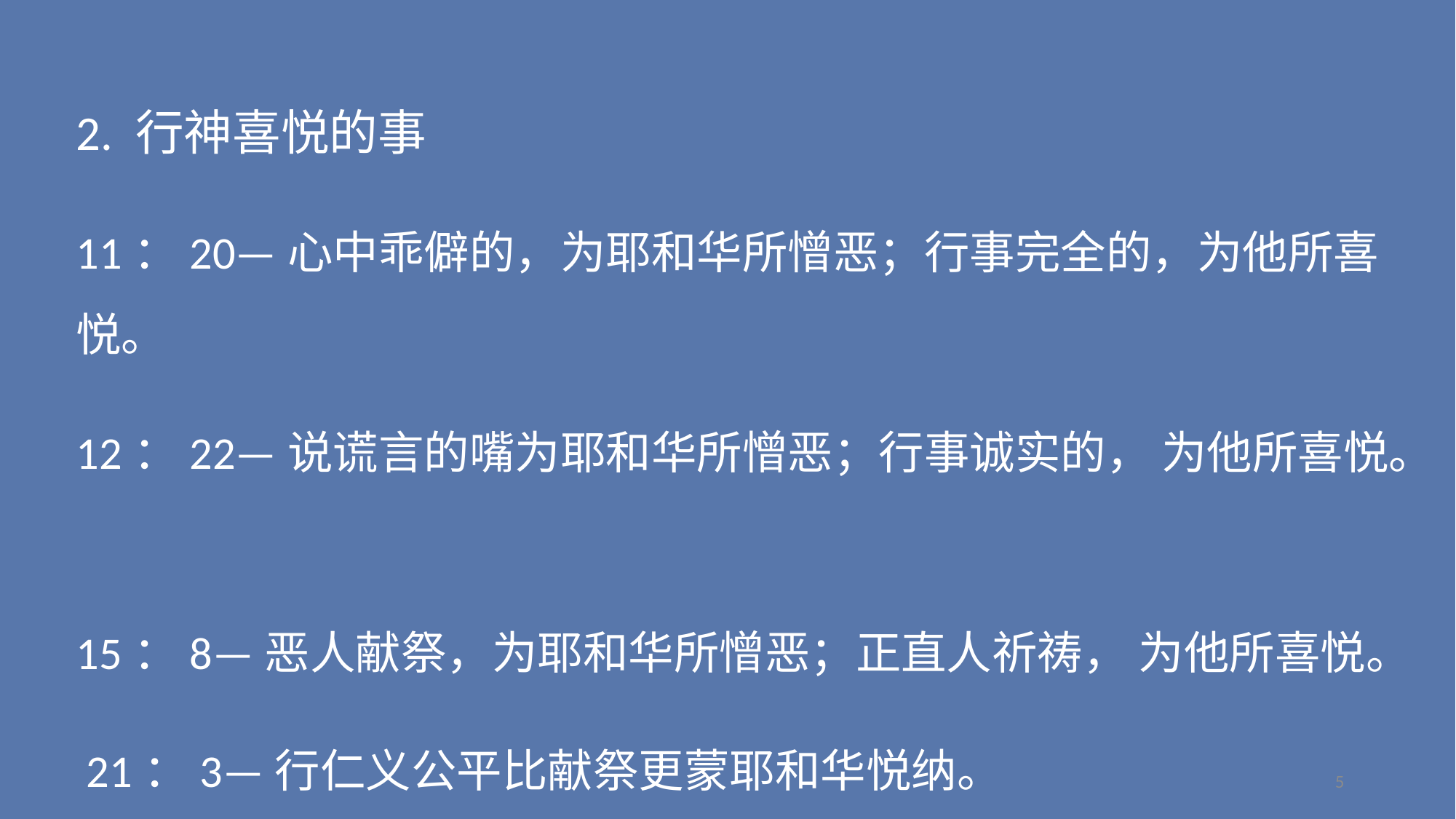

2. 行神喜悦的事
11：20—心中乖僻的，为耶和华所憎恶；行事完全的，为他所喜悦。
12：22—说谎言的嘴为耶和华所憎恶；行事诚实的， 为他所喜悦。
15：8—恶人献祭，为耶和华所憎恶；正直人祈祷， 为他所喜悦。
 21：3—行仁义公平比献祭更蒙耶和华悦纳。
5